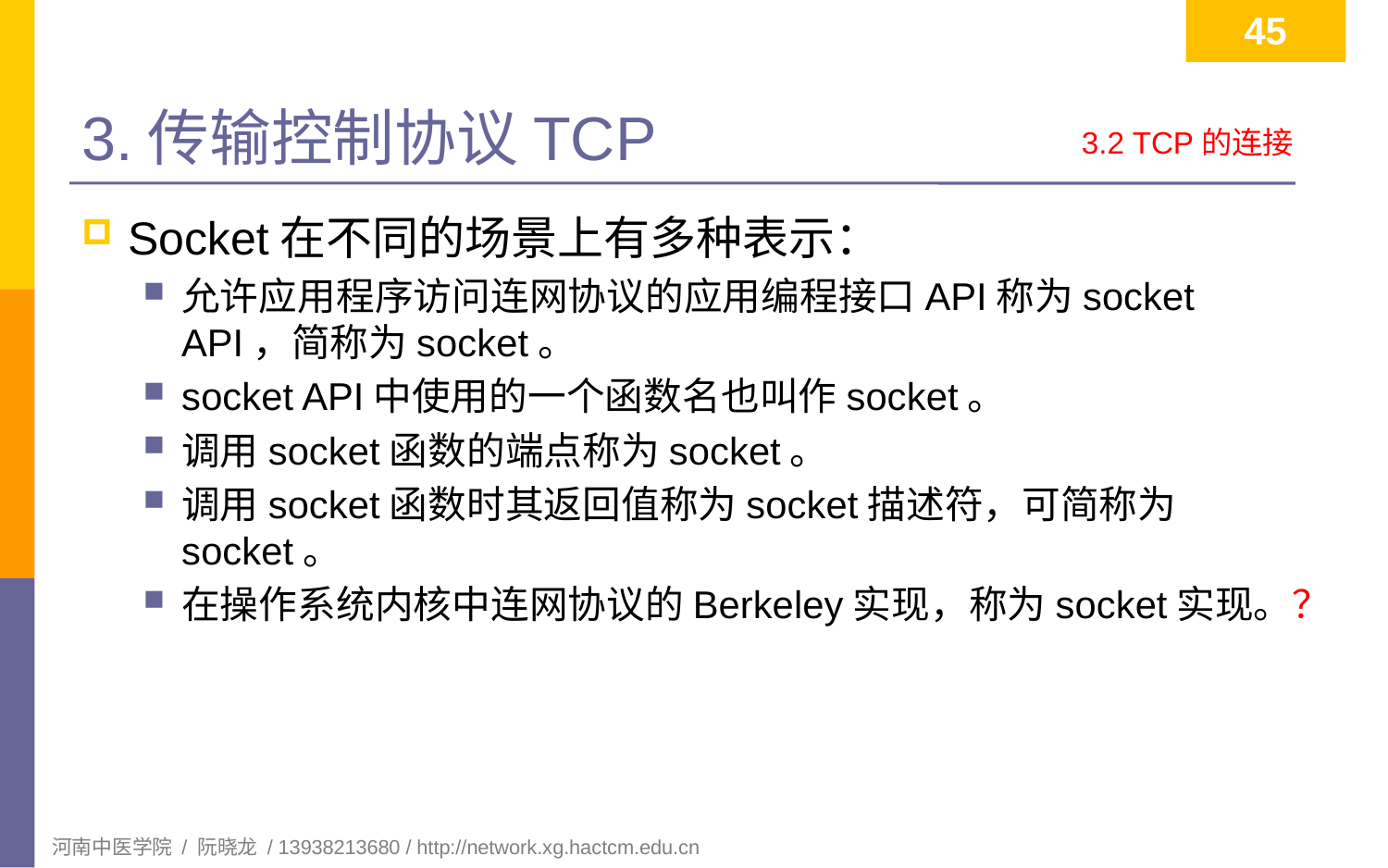

45
# 3.传输控制协议TCP
3.2 TCP的连接
Socket在不同的场景上有多种表示：
允许应用程序访问连网协议的应用编程接口API称为socket API，简称为socket。
socket API中使用的一个函数名也叫作socket。
调用socket函数的端点称为socket。
调用socket函数时其返回值称为socket描述符，可简称为socket。
在操作系统内核中连网协议的Berkeley实现，称为socket实现。？